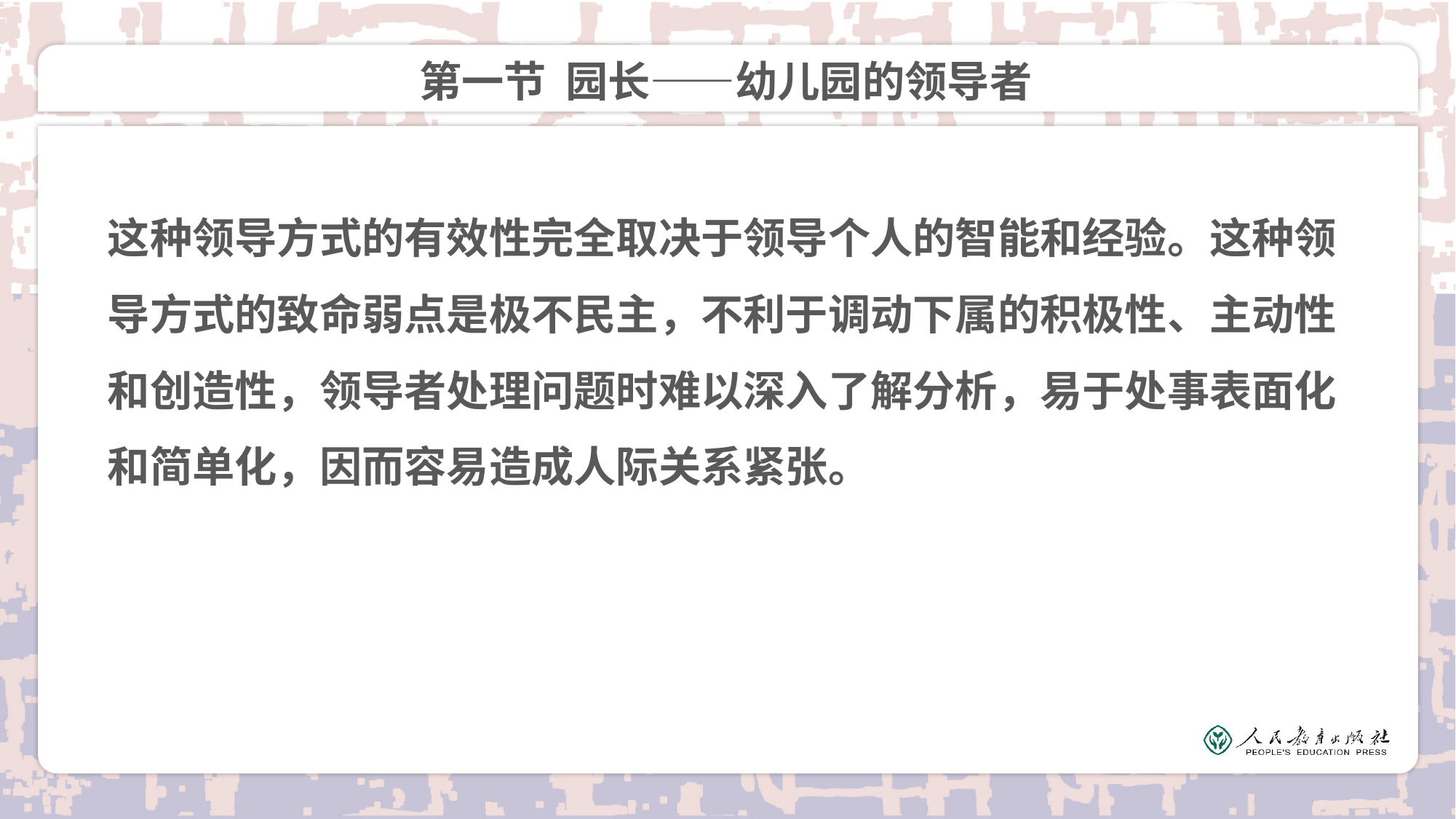

# 第一节  园长——幼儿园的领导者
这种领导方式的有效性完全取决于领导个人的智能和经验。这种领导方式的致命弱点是极不民主，不利于调动下属的积极性、主动性和创造性，领导者处理问题时难以深入了解分析，易于处事表面化和简单化，因而容易造成人际关系紧张。